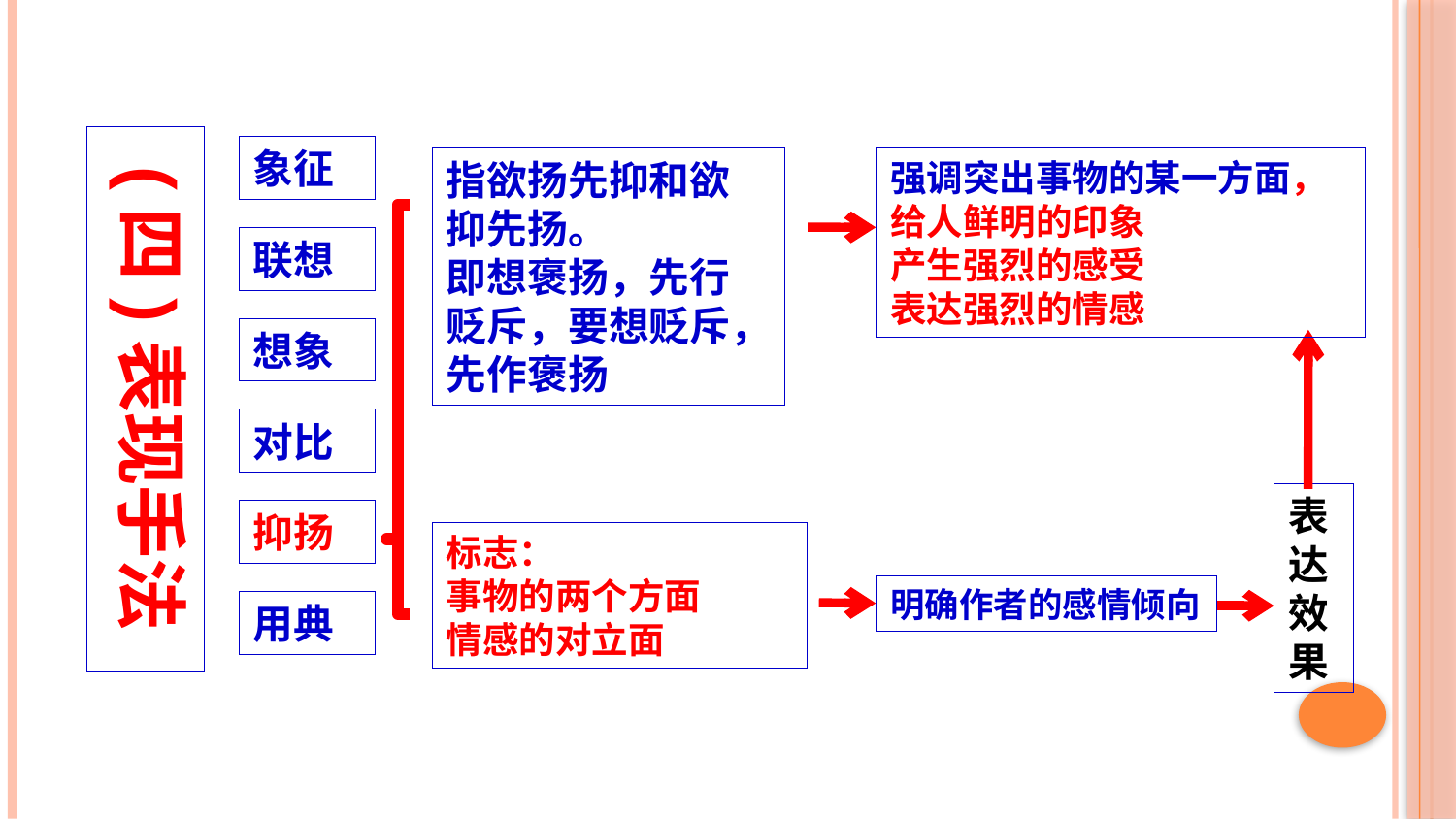

(四)表现手法
象征
指欲扬先抑和欲抑先扬。
即想褒扬，先行贬斥，要想贬斥，先作褒扬
强调突出事物的某一方面，
给人鲜明的印象
产生强烈的感受
表达强烈的情感

联想
想象
对比
表达效果
抑扬
标志：
事物的两个方面
情感的对立面
明确作者的感情倾向
用典